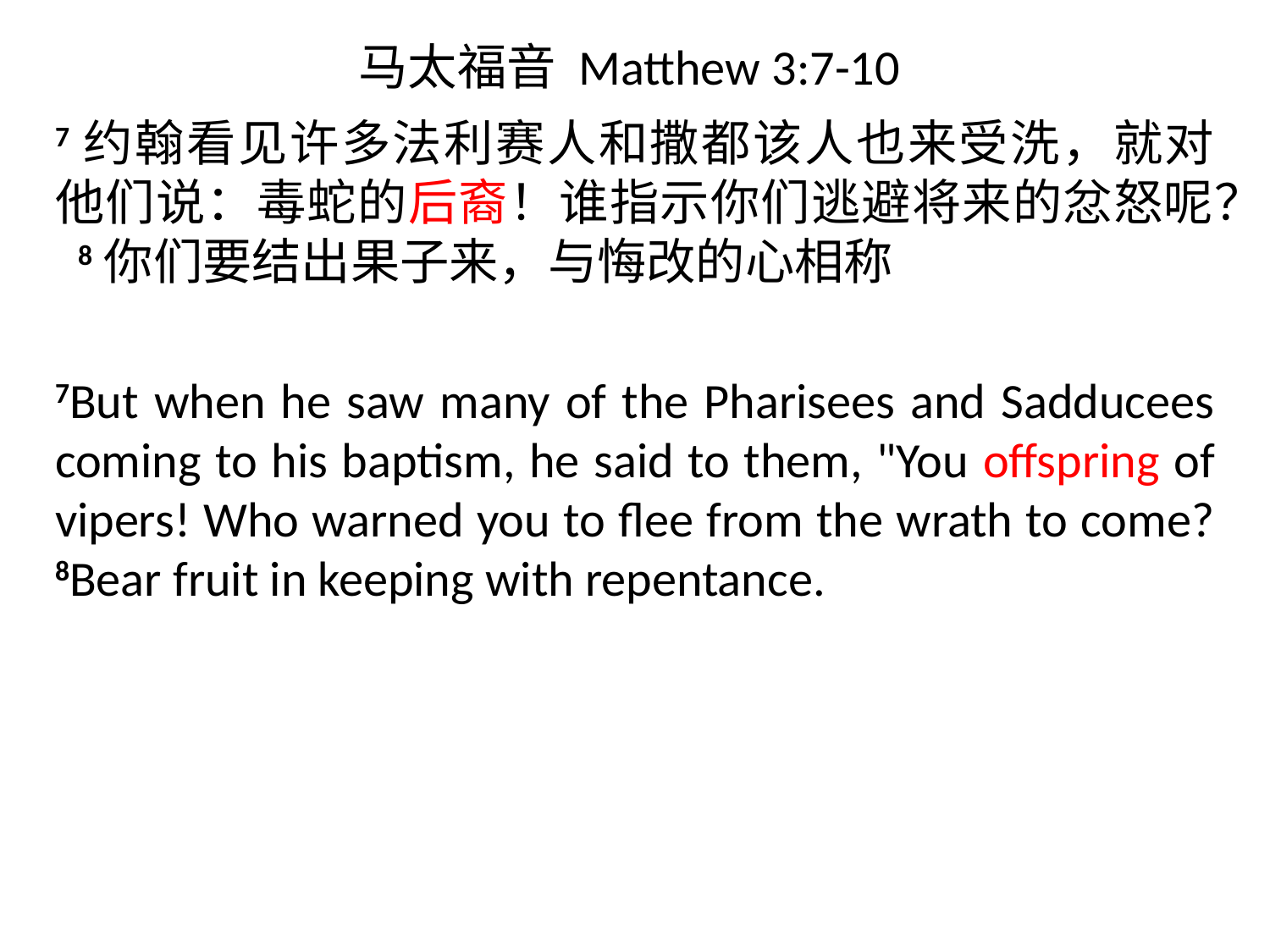

# 马太福音 Matthew 3:7-10
7约翰看见许多法利赛人和撒都该人也来受洗，就对他们说：毒蛇的后裔！谁指示你们逃避将来的忿怒呢？ 8你们要结出果子来，与悔改的心相称

7But when he saw many of the Pharisees and Sadducees coming to his baptism, he said to them, "You offspring of vipers! Who warned you to flee from the wrath to come? 8Bear fruit in keeping with repentance.